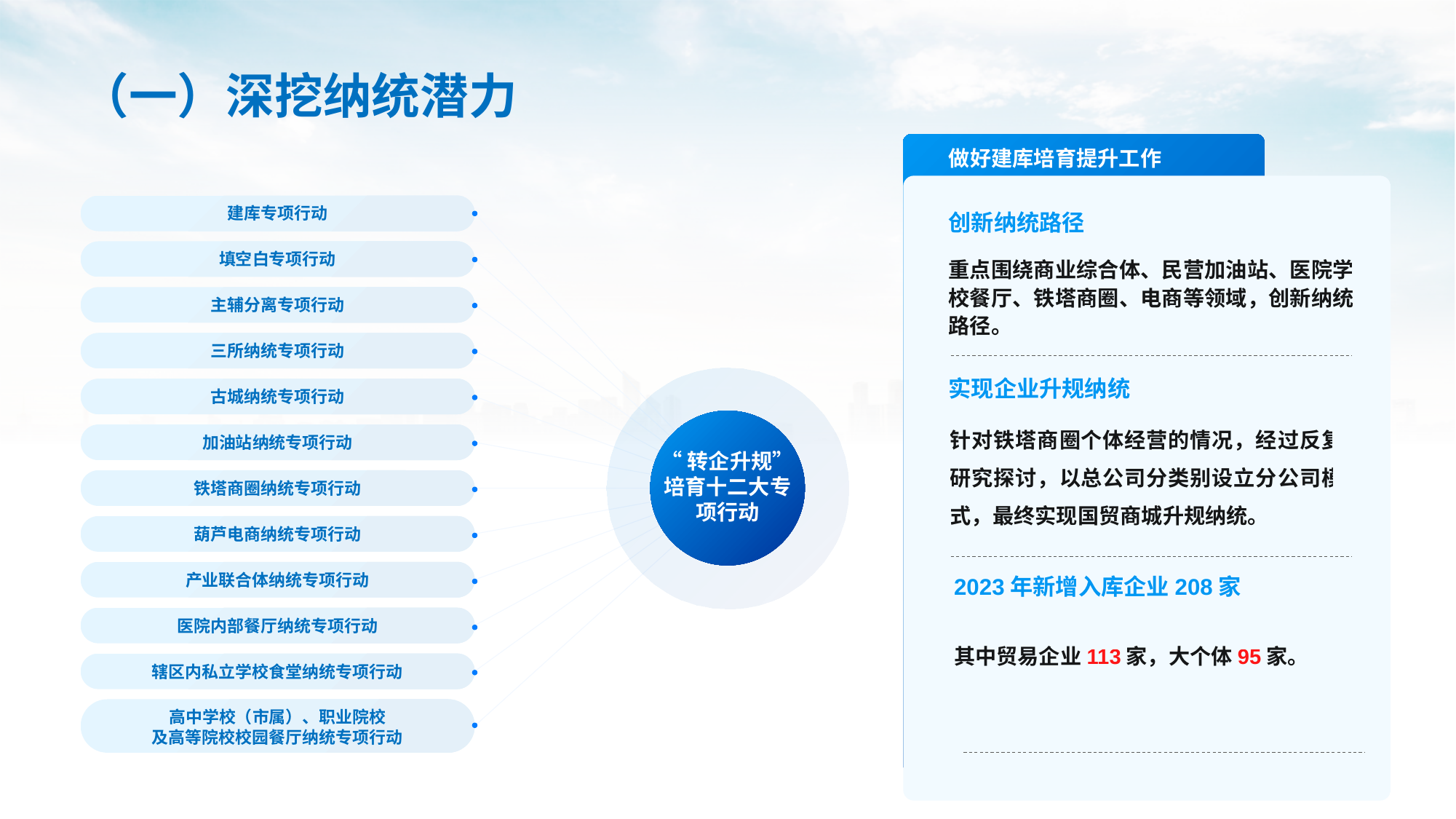

（一）深挖纳统潜力

做好建库培育提升工作

建库专项行动
创新纳统路径

填空白专项行动
重点围绕商业综合体、民营加油站、医院学校餐厅、铁塔商圈、电商等领域，创新纳统路径。

主辅分离专项行动

三所纳统专项行动

实现企业升规纳统

古城纳统专项行动

针对铁塔商圈个体经营的情况，经过反复研究探讨，以总公司分类别设立分公司模式，最终实现国贸商城升规纳统。

加油站纳统专项行动

“转企升规”培育十二大专项行动

铁塔商圈纳统专项行动

葫芦电商纳统专项行动

2023年新增入库企业208家

产业联合体纳统专项行动

医院内部餐厅纳统专项行动

其中贸易企业113家，大个体95家。

辖区内私立学校食堂纳统专项行动

高中学校（市属）、职业院校
及高等院校校园餐厅纳统专项行动